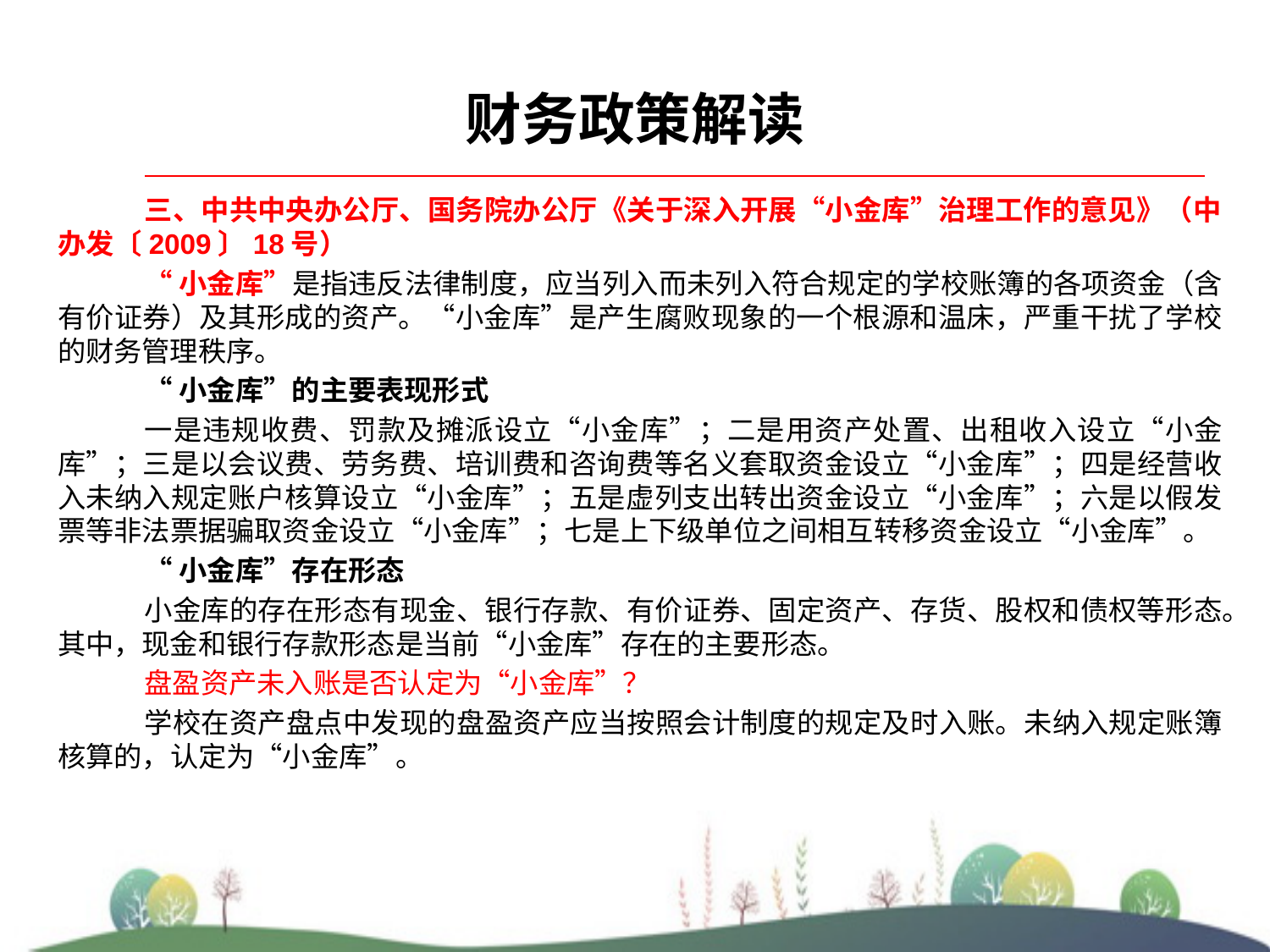

# 财务政策解读
三、中共中央办公厅、国务院办公厅《关于深入开展“小金库”治理工作的意见》（中办发〔2009〕18号）
“小金库”是指违反法律制度，应当列入而未列入符合规定的学校账簿的各项资金（含有价证券）及其形成的资产。“小金库”是产生腐败现象的一个根源和温床，严重干扰了学校的财务管理秩序。
“小金库”的主要表现形式
一是违规收费、罚款及摊派设立“小金库”；二是用资产处置、出租收入设立“小金库”；三是以会议费、劳务费、培训费和咨询费等名义套取资金设立“小金库”；四是经营收入未纳入规定账户核算设立“小金库”；五是虚列支出转出资金设立“小金库”；六是以假发票等非法票据骗取资金设立“小金库”；七是上下级单位之间相互转移资金设立“小金库”。
“小金库”存在形态
小金库的存在形态有现金、银行存款、有价证券、固定资产、存货、股权和债权等形态。其中，现金和银行存款形态是当前“小金库”存在的主要形态。
盘盈资产未入账是否认定为“小金库”？
学校在资产盘点中发现的盘盈资产应当按照会计制度的规定及时入账。未纳入规定账簿核算的，认定为“小金库”。